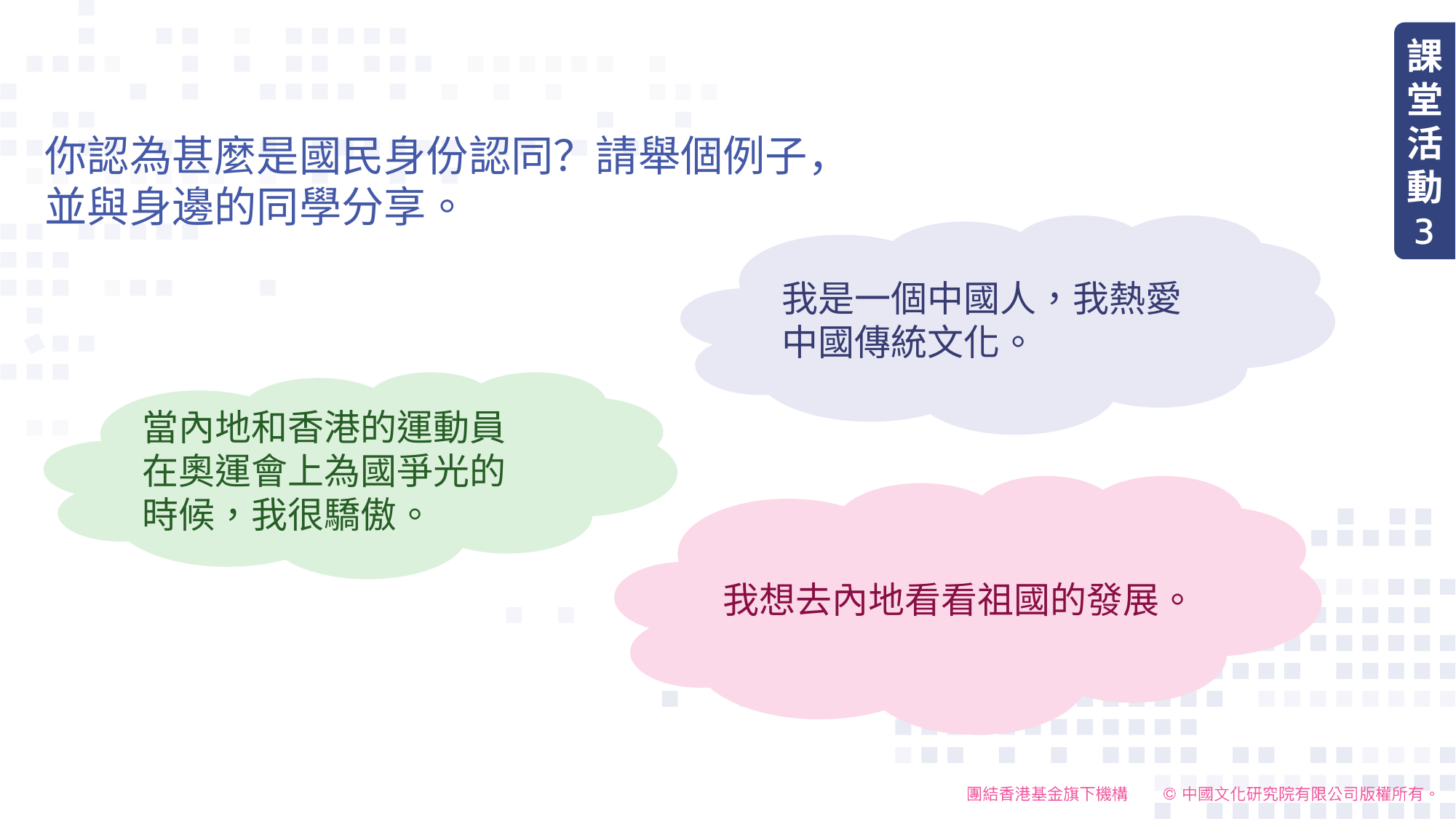

課堂活動
3

你認為甚麼是國民身份認同？請舉個例子，並與身邊的同學分享。
我是一個中國人，我熱愛中國傳統文化。
當內地和香港的運動員在奧運會上為國爭光的時候，我很驕傲。
我想去內地看看祖國的發展。